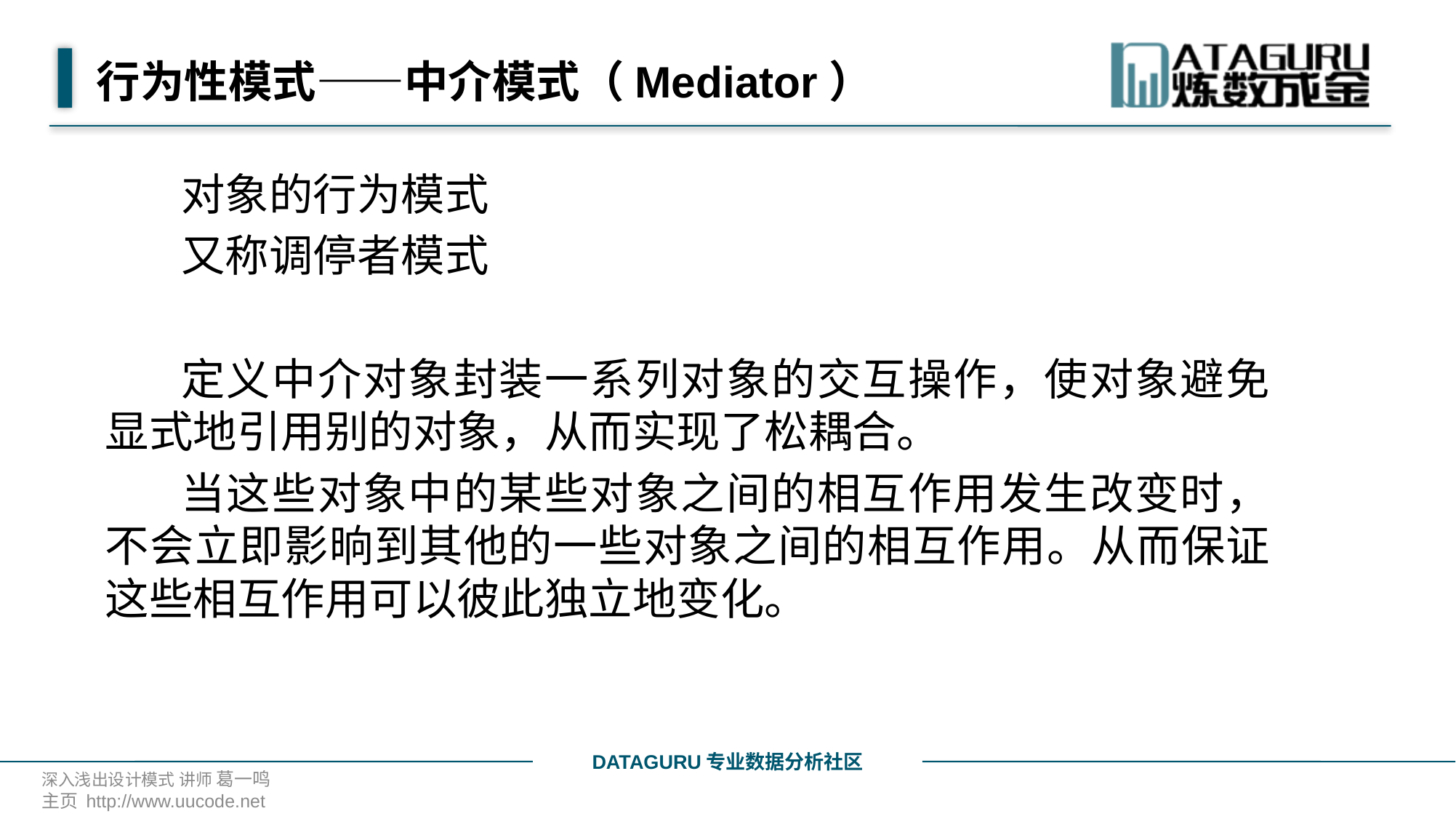

# 行为性模式——中介模式（Mediator）
对象的行为模式
又称调停者模式

定义中介对象封装一系列对象的交互操作，使对象避免显式地引用别的对象，从而实现了松耦合。
当这些对象中的某些对象之间的相互作用发生改变时，不会立即影晌到其他的一些对象之间的相互作用。从而保证这些相互作用可以彼此独立地变化。